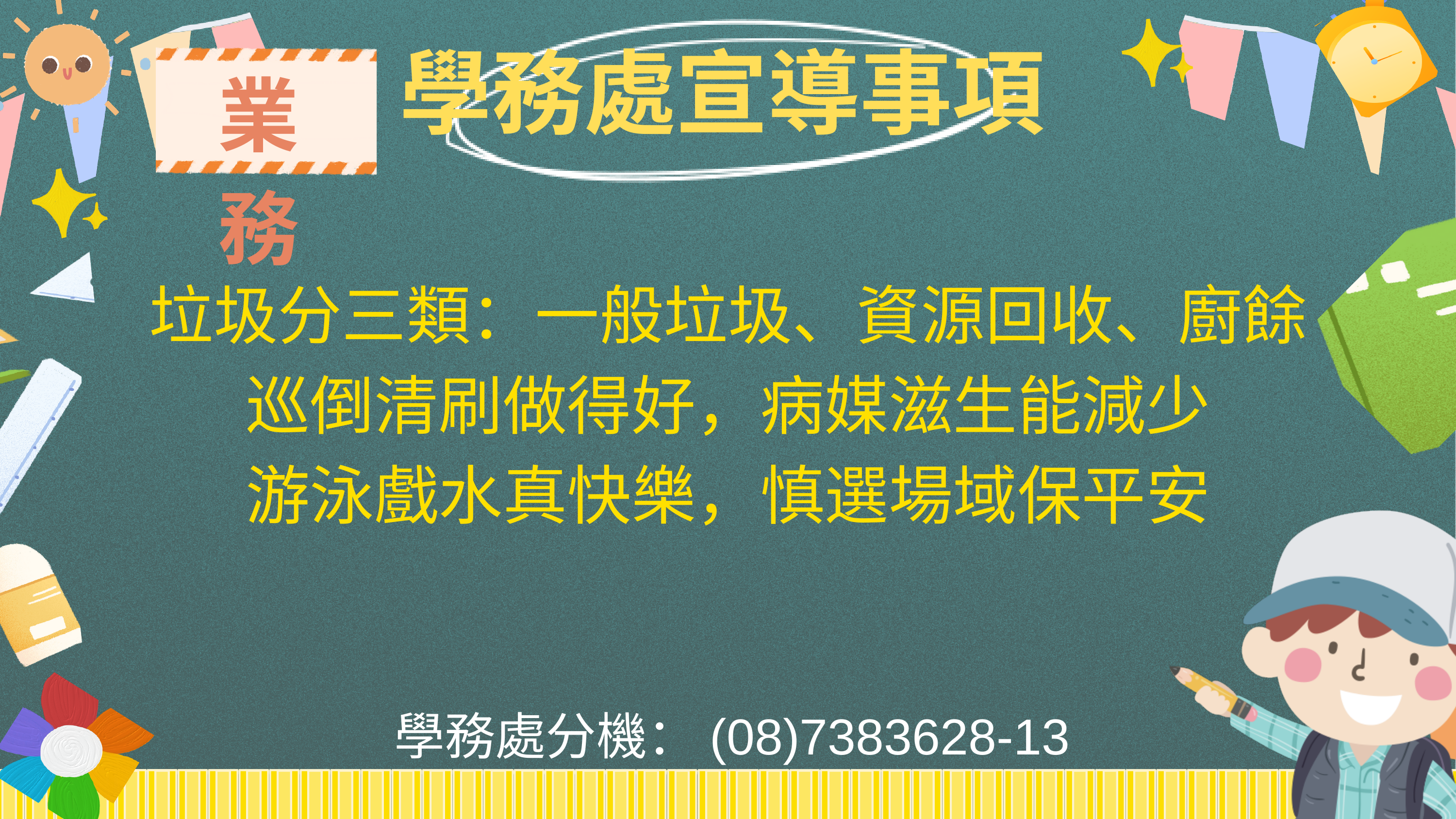

業務

 學務處宣導事項

垃圾分三類：一般垃圾、資源回收、廚餘
巡倒清刷做得好，病媒滋生能減少
游泳戲水真快樂，慎選場域保平安

學務處分機：(08)7383628-13